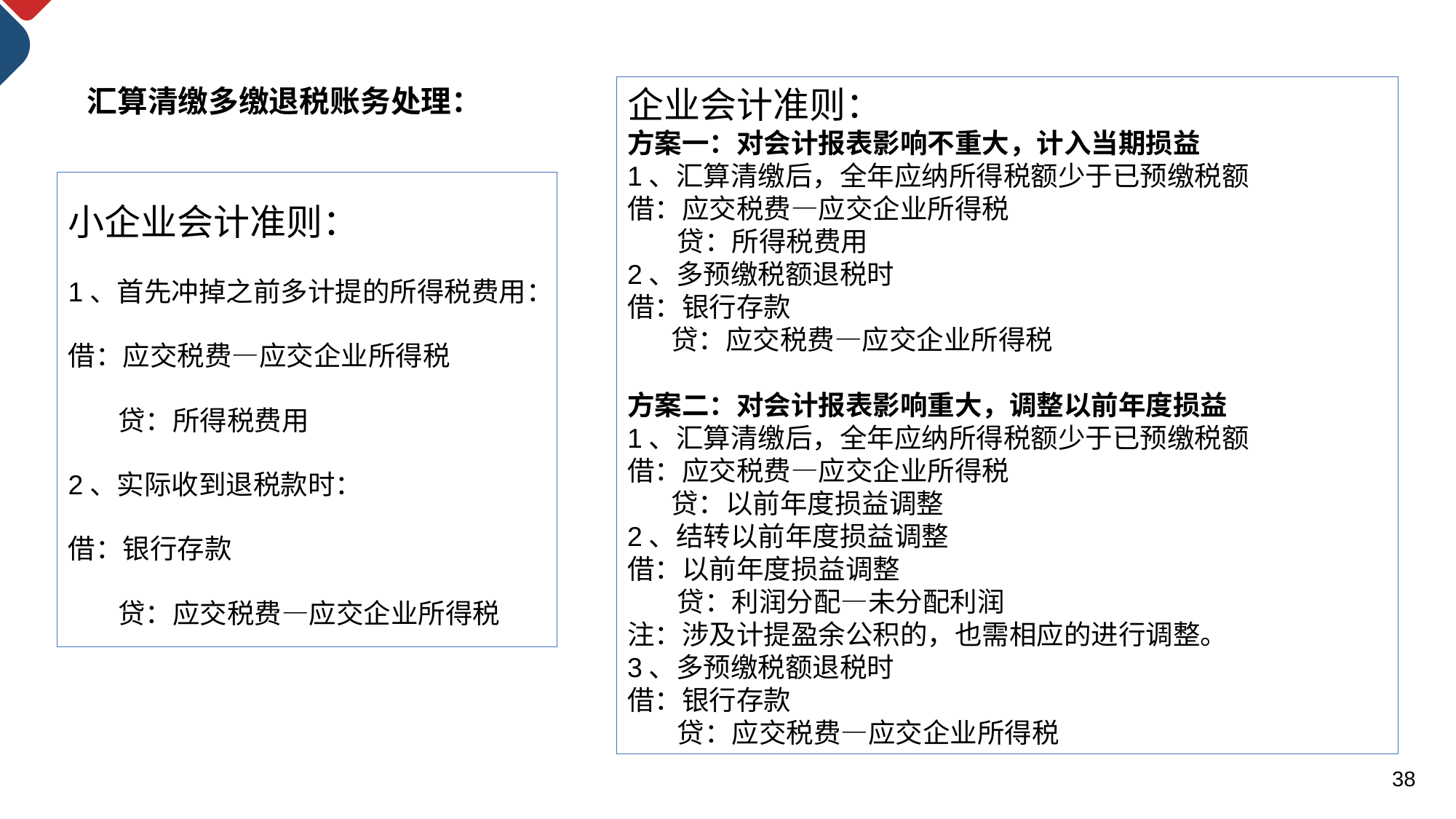

汇算清缴多缴退税账务处理：
企业会计准则：
方案一：对会计报表影响不重大，计入当期损益
1、汇算清缴后，全年应纳所得税额少于已预缴税额
借：应交税费—应交企业所得税
       贷：所得税费用
2、多预缴税额退税时
借：银行存款
      贷：应交税费—应交企业所得税

方案二：对会计报表影响重大，调整以前年度损益
1、汇算清缴后，全年应纳所得税额少于已预缴税额
借：应交税费—应交企业所得税
      贷：以前年度损益调整
2、结转以前年度损益调整
借：以前年度损益调整
       贷：利润分配—未分配利润
注：涉及计提盈余公积的，也需相应的进行调整。
3、多预缴税额退税时
借：银行存款
       贷：应交税费—应交企业所得税
小企业会计准则：
1、首先冲掉之前多计提的所得税费用：
借：应交税费—应交企业所得税
       贷：所得税费用
2、实际收到退税款时：
借：银行存款
       贷：应交税费—应交企业所得税